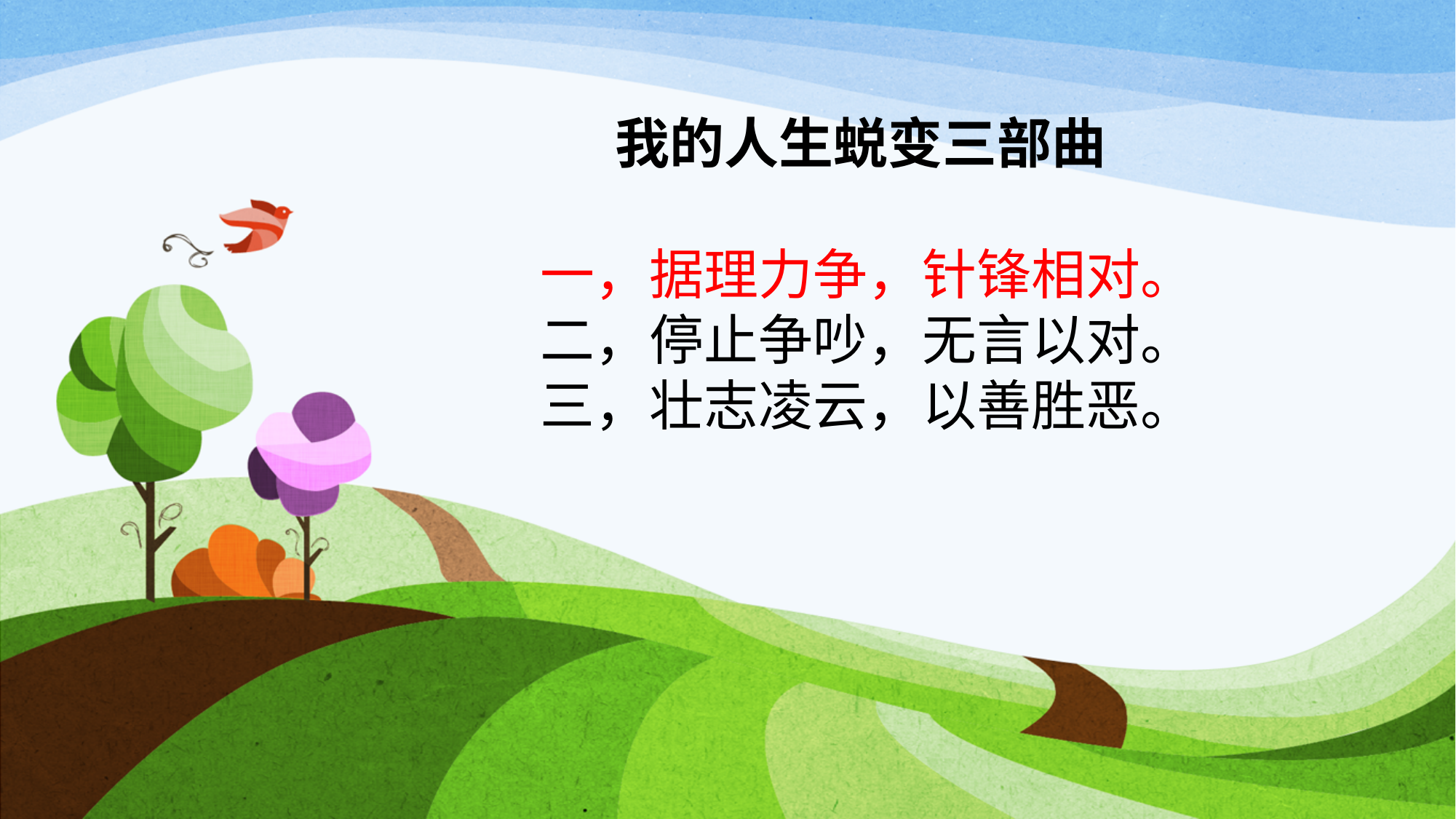

我的人生蜕变三部曲

一，据理力争，针锋相对。
二，停止争吵，无言以对。
三，壮志凌云，以善胜恶。